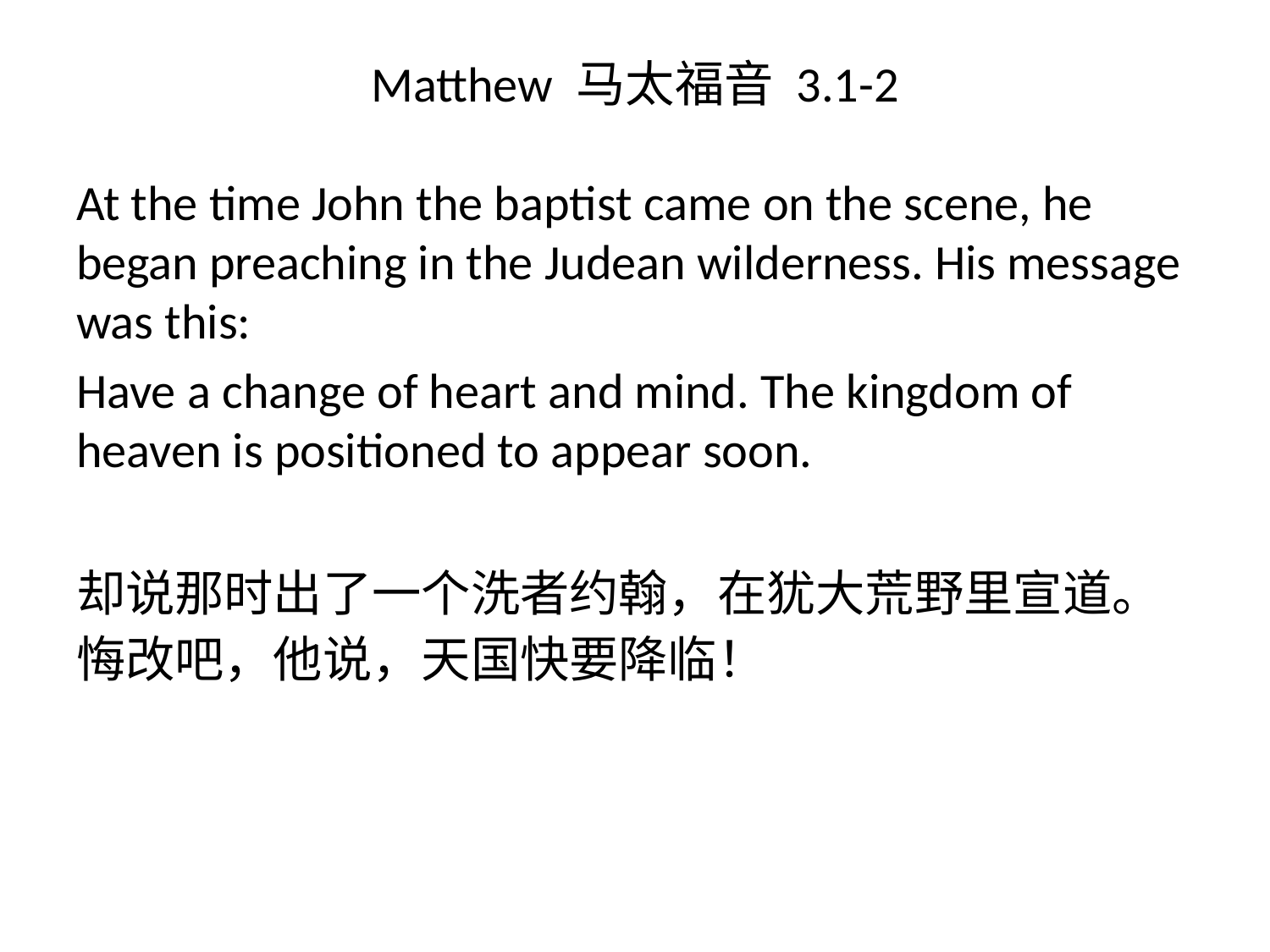

# Matthew 马太福音 3.1-2
At the time John the baptist came on the scene, he began preaching in the Judean wilderness. His message was this:
Have a change of heart and mind. The kingdom of heaven is positioned to appear soon.

却说那时出了一个洗者约翰，在犹大荒野里宣道。悔改吧，他说，天国快要降临！